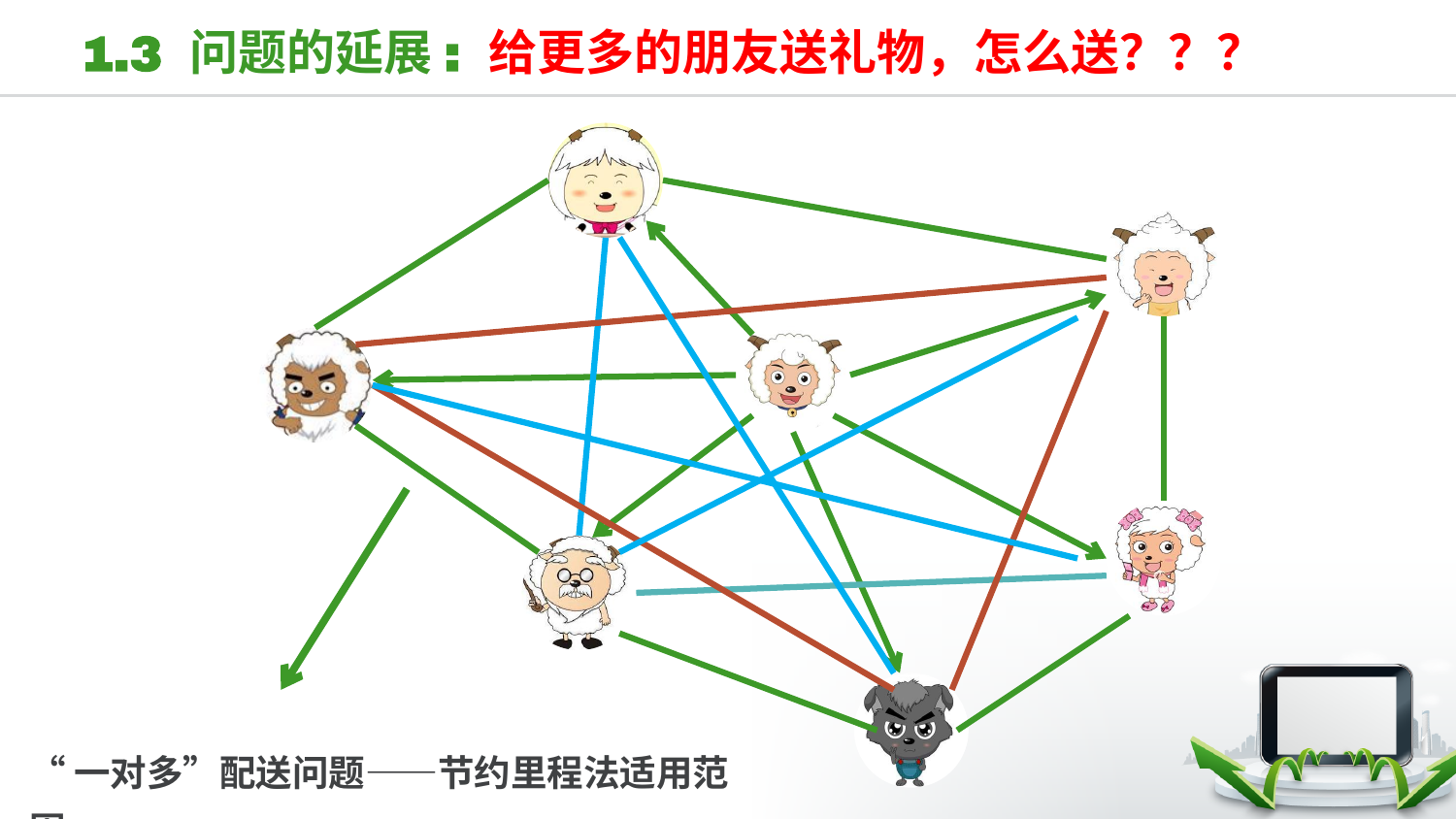

# 1.3 问题的延展: 给更多的朋友送礼物，怎么送？？？

“一对多”配送问题——节约里程法适用范围